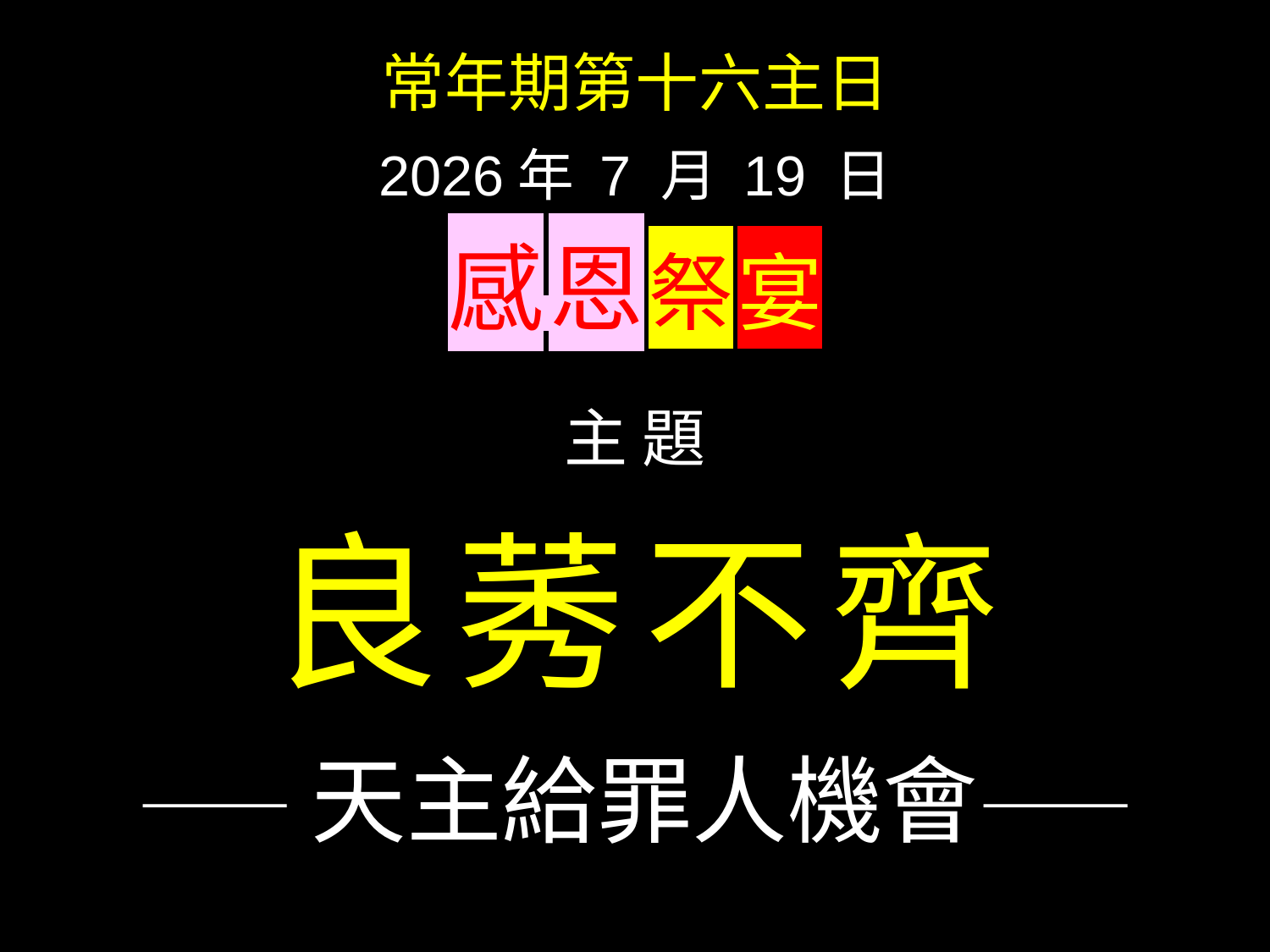

常年期第十六主日
2026年 7 月 19 日
感 恩 祭 宴

主 題
良莠不齊
——天主給罪人機會——